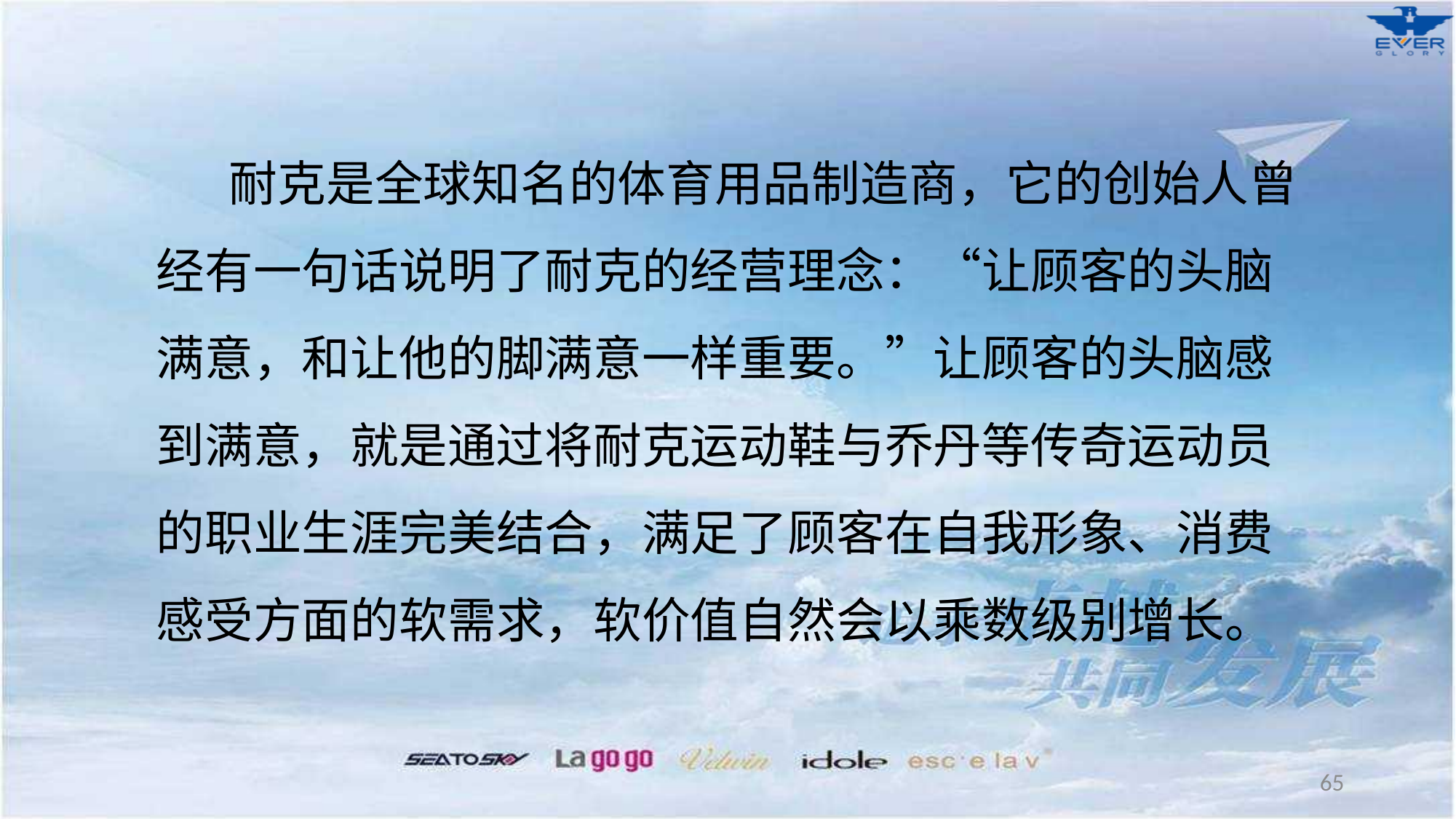

耐克是全球知名的体育用品制造商，它的创始人曾经有一句话说明了耐克的经营理念：“让顾客的头脑满意，和让他的脚满意一样重要。”让顾客的头脑感到满意，就是通过将耐克运动鞋与乔丹等传奇运动员的职业生涯完美结合，满足了顾客在自我形象、消费感受方面的软需求，软价值自然会以乘数级别增长。
65